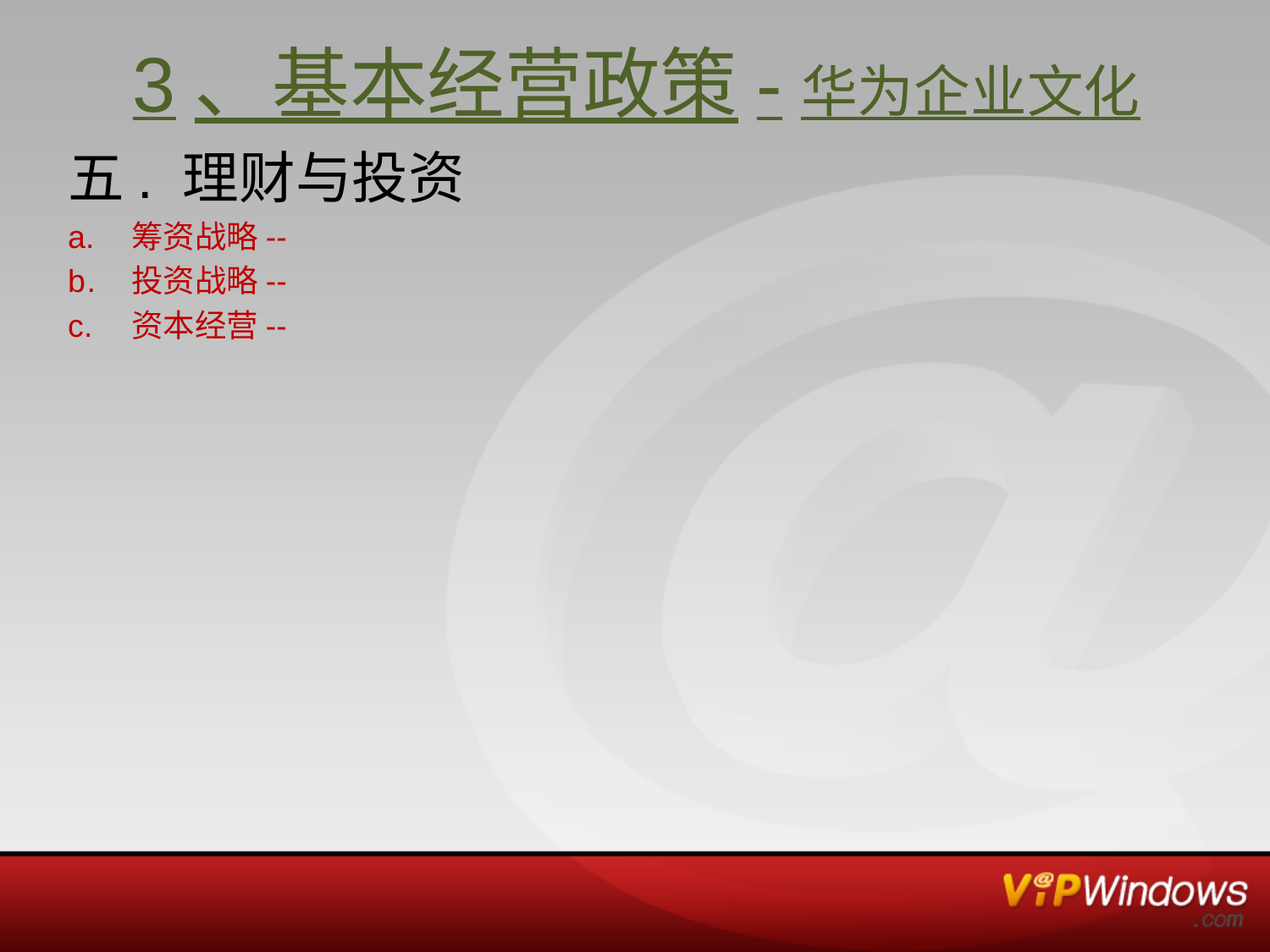

# 3、基本经营政策-华为企业文化
五. 理财与投资
筹资战略--
投资战略--
资本经营--